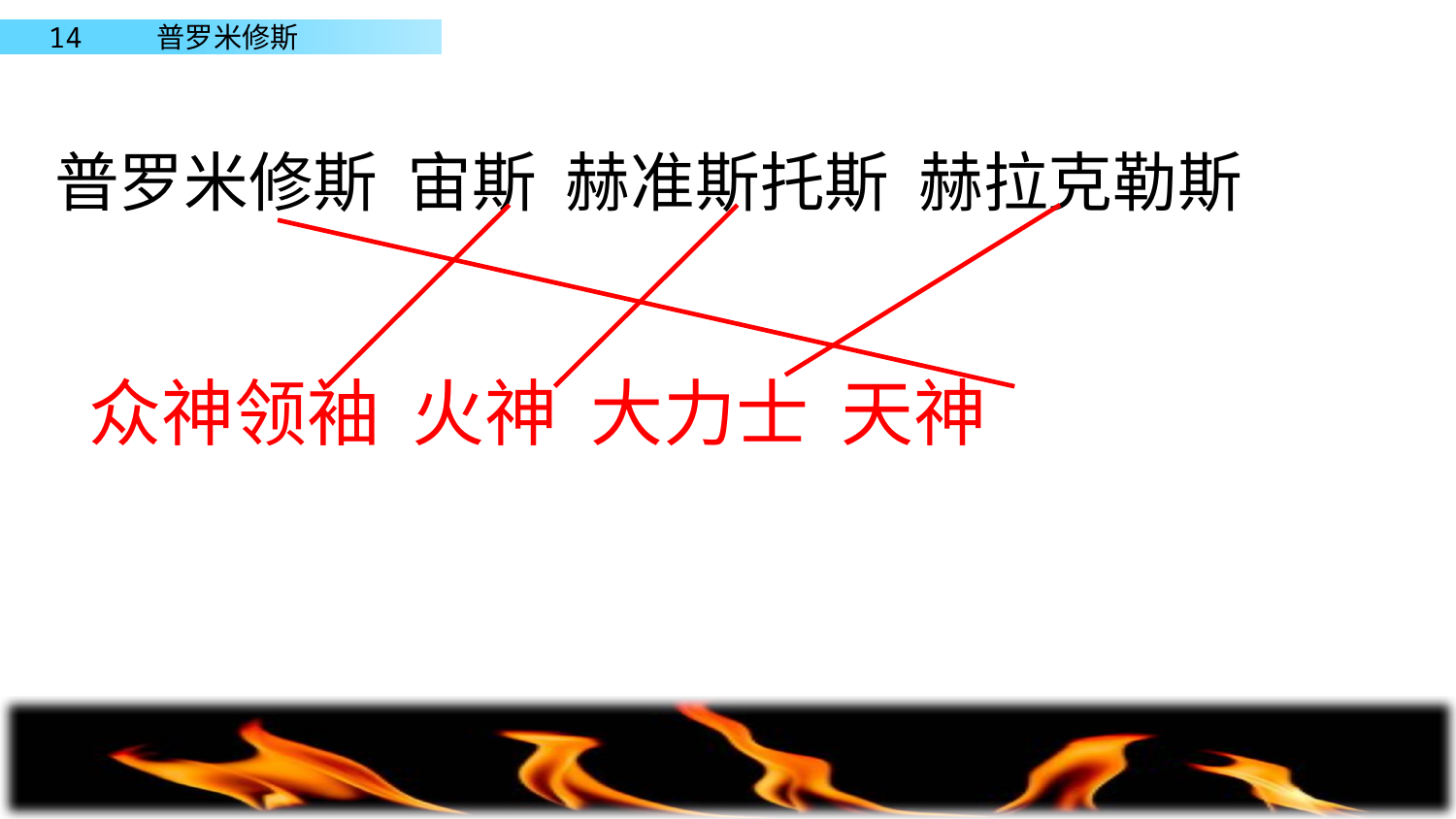

普罗米修斯  宙斯  赫准斯托斯  赫拉克勒斯
众神领袖  火神  大力士  天神